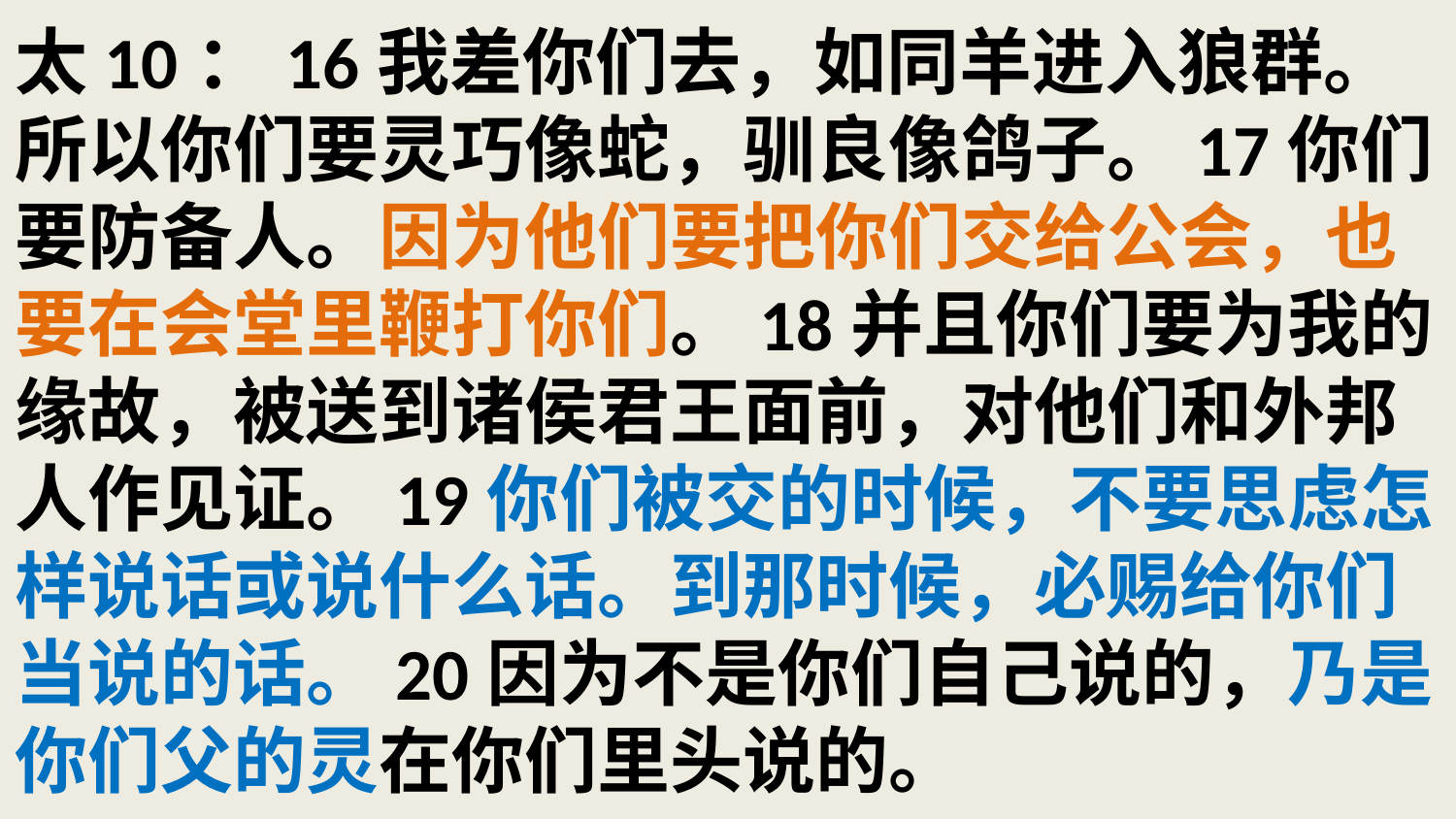

# 太10：16我差你们去，如同羊进入狼群。所以你们要灵巧像蛇，驯良像鸽子。17你们要防备人。因为他们要把你们交给公会，也要在会堂里鞭打你们。18并且你们要为我的缘故，被送到诸侯君王面前，对他们和外邦人作见证。19你们被交的时候，不要思虑怎样说话或说什么话。到那时候，必赐给你们当说的话。20因为不是你们自己说的，乃是你们父的灵在你们里头说的。